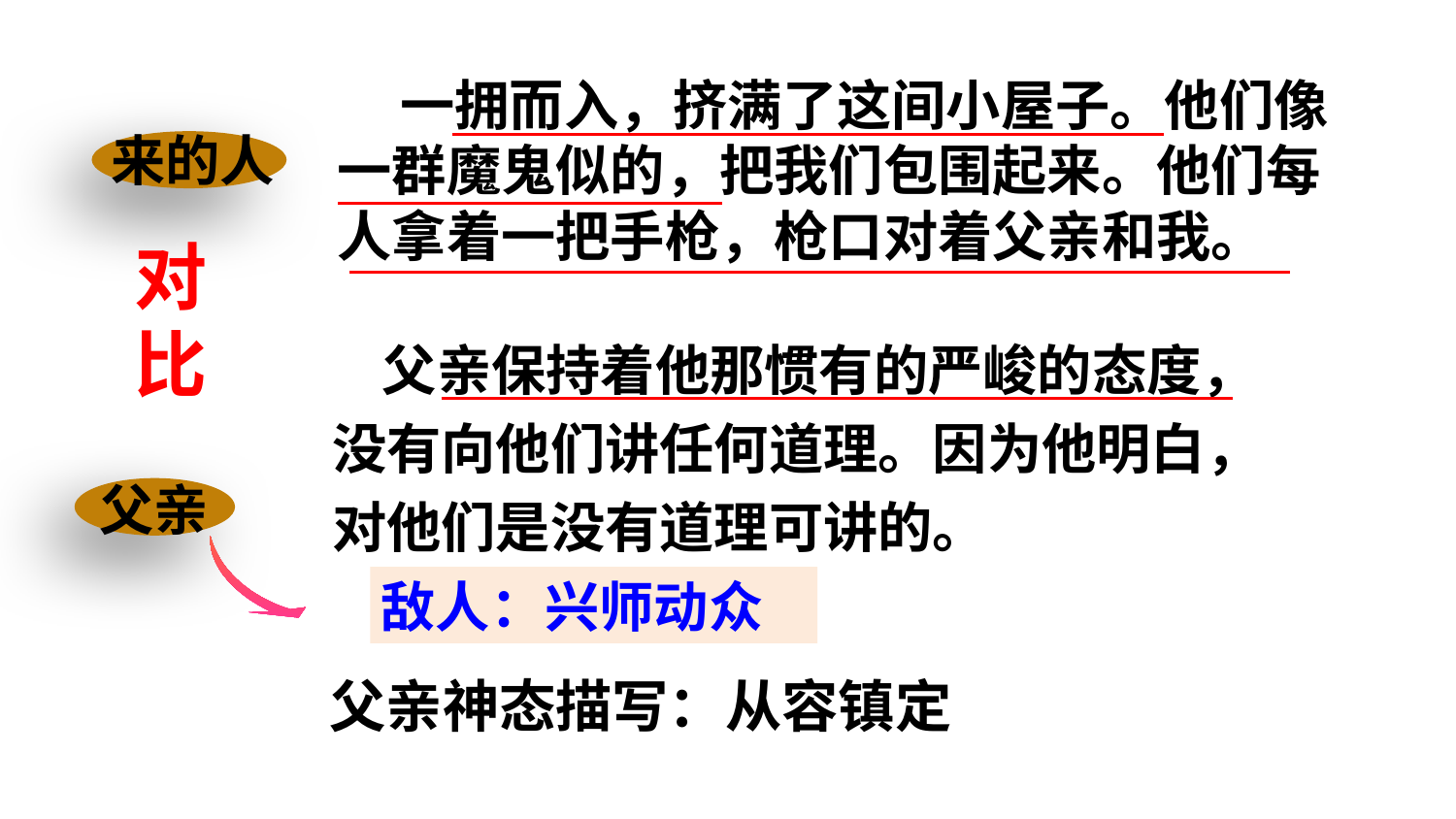

一拥而入，挤满了这间小屋子。他们像一群魔鬼似的，把我们包围起来。他们每人拿着一把手枪，枪口对着父亲和我。
 来的人

对比
   父亲保持着他那惯有的严峻的态度，没有向他们讲任何道理。因为他明白，对他们是没有道理可讲的。
 父亲

敌人：兴师动众
父亲神态描写：从容镇定